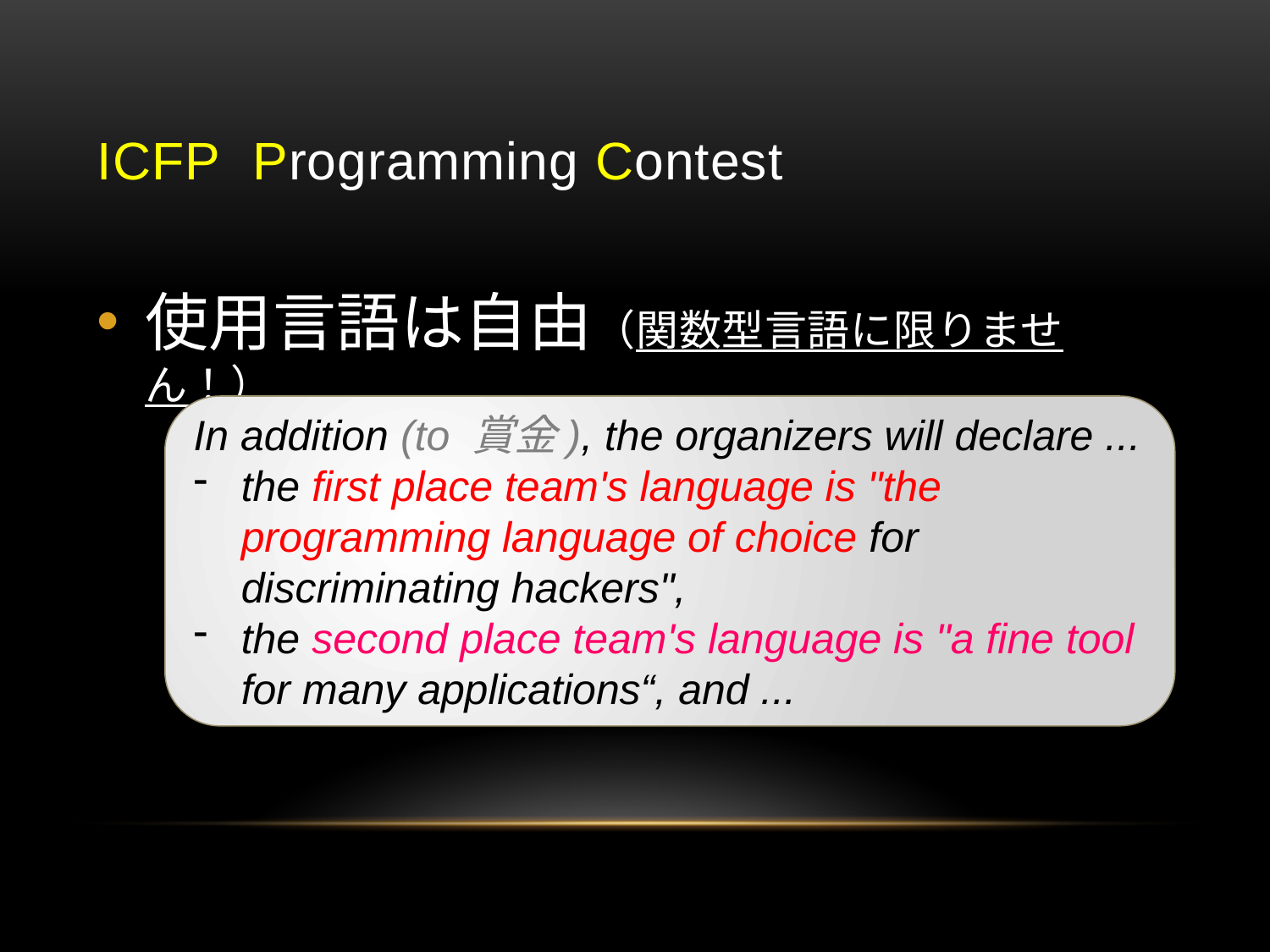

# ICFP  Programming Contest
使用言語は自由（関数型言語に限りません！）
In addition (to 賞金), the organizers will declare ...
the first place team's language is "the programming language of choice for discriminating hackers",
the second place team's language is "a fine tool for many applications“, and ...